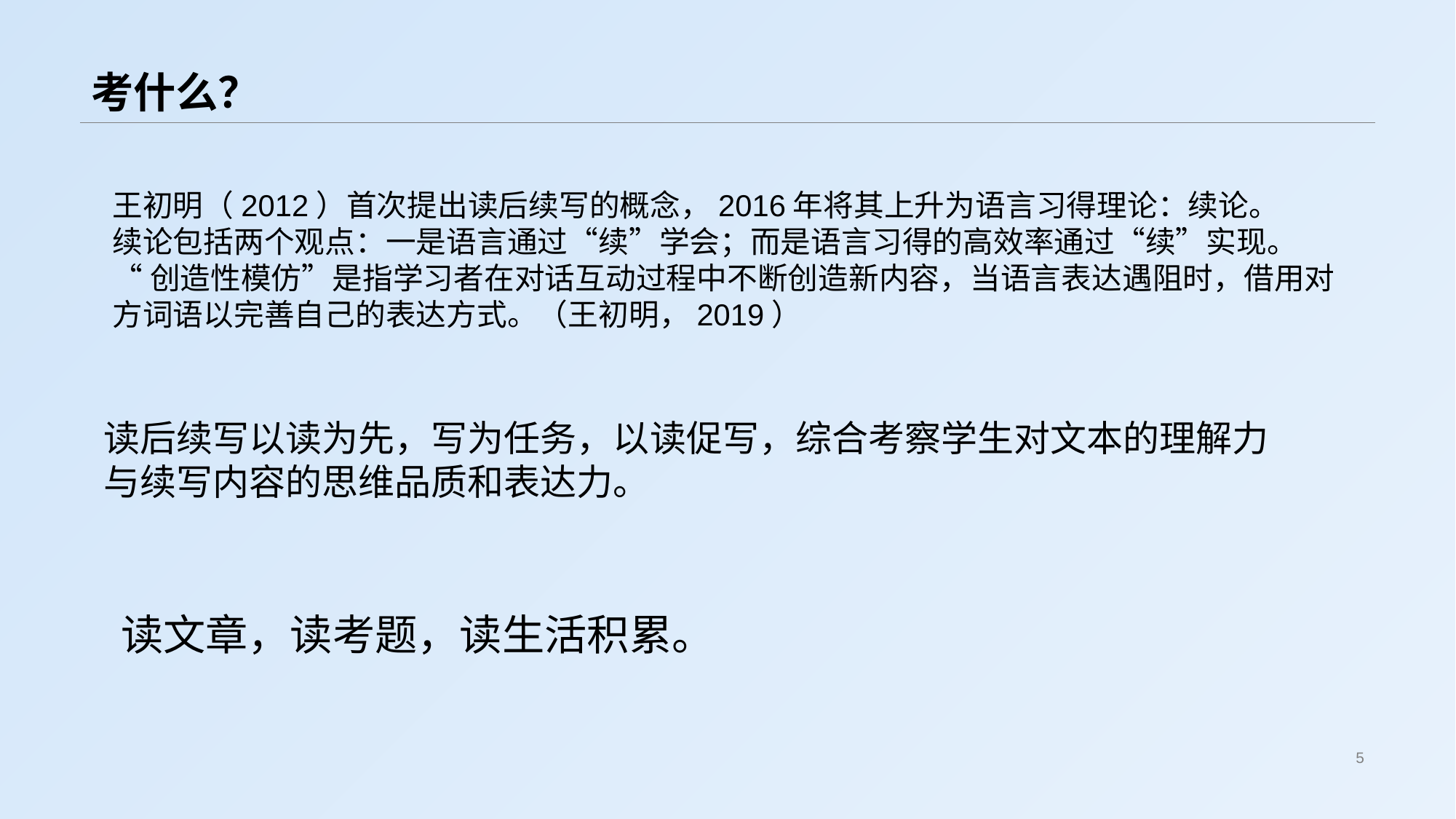

# 考什么？
王初明（2012）首次提出读后续写的概念，2016年将其上升为语言习得理论：续论。
续论包括两个观点：一是语言通过“续”学会；而是语言习得的高效率通过“续”实现。
“创造性模仿”是指学习者在对话互动过程中不断创造新内容，当语言表达遇阻时，借用对方词语以完善自己的表达方式。（王初明，2019）
读后续写以读为先，写为任务，以读促写，综合考察学生对文本的理解力与续写内容的思维品质和表达力。
读文章，读考题，读生活积累。
5